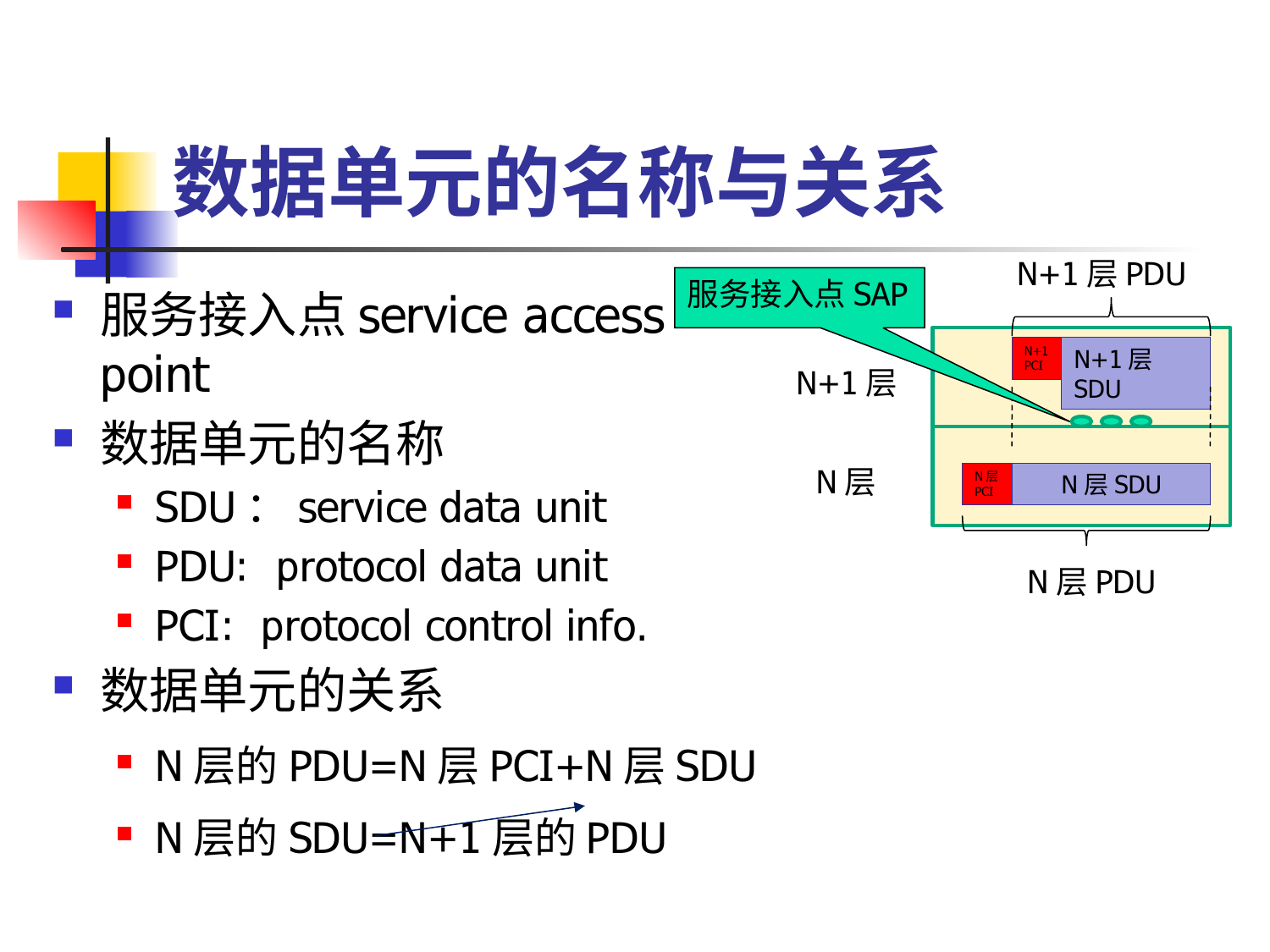

# 数据单元的名称与关系

N+1层PDU
服务接入点SAP

服务接入点service access point
数据单元的名称
SDU：service data unit
PDU:  protocol data unit
PCI:  protocol control info.
数据单元的关系
N层的PDU=N层PCI+N层SDU
N层的SDU=N+1层的PDU

N+1
PCI
N+1层SDU
N+1层

N层
N层
PCI
N层SDU

N层PDU